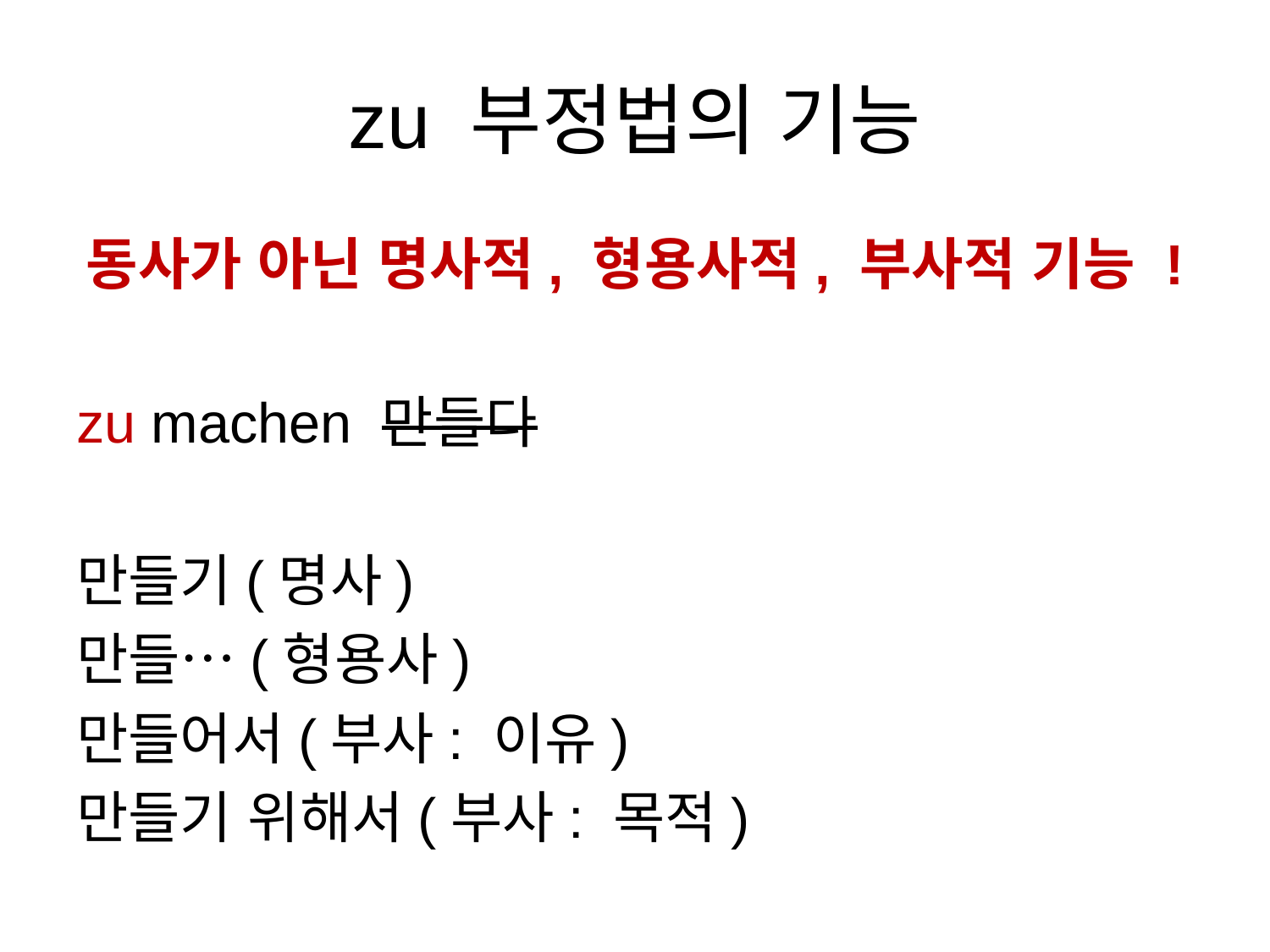

# zu 부정법의 기능
동사가 아닌 명사적, 형용사적, 부사적 기능 !

zu machen 만들다

만들기(명사)
만들…(형용사)
만들어서(부사: 이유)
만들기 위해서(부사: 목적)